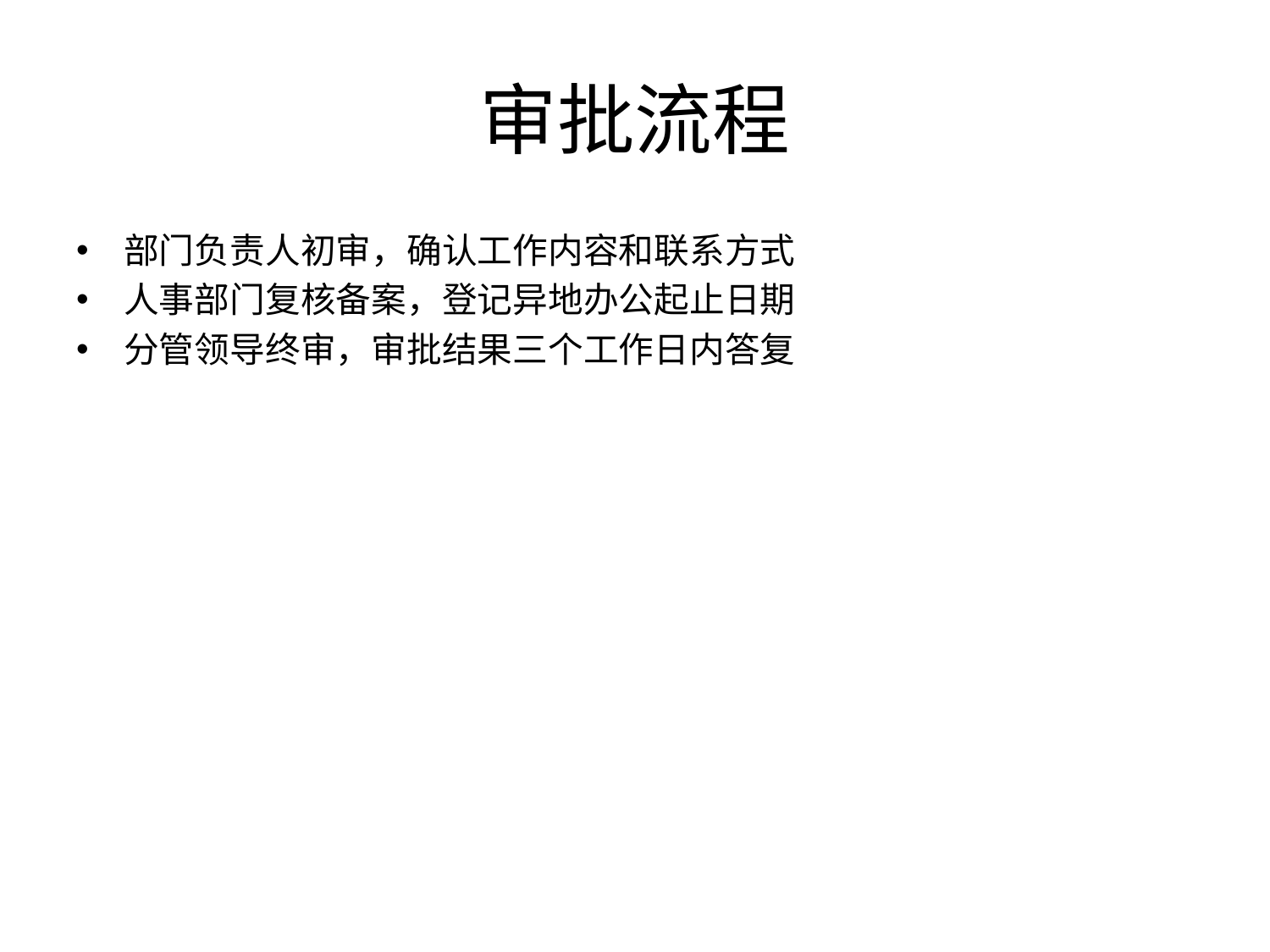

# 审批流程
部门负责人初审，确认工作内容和联系方式
人事部门复核备案，登记异地办公起止日期
分管领导终审，审批结果三个工作日内答复